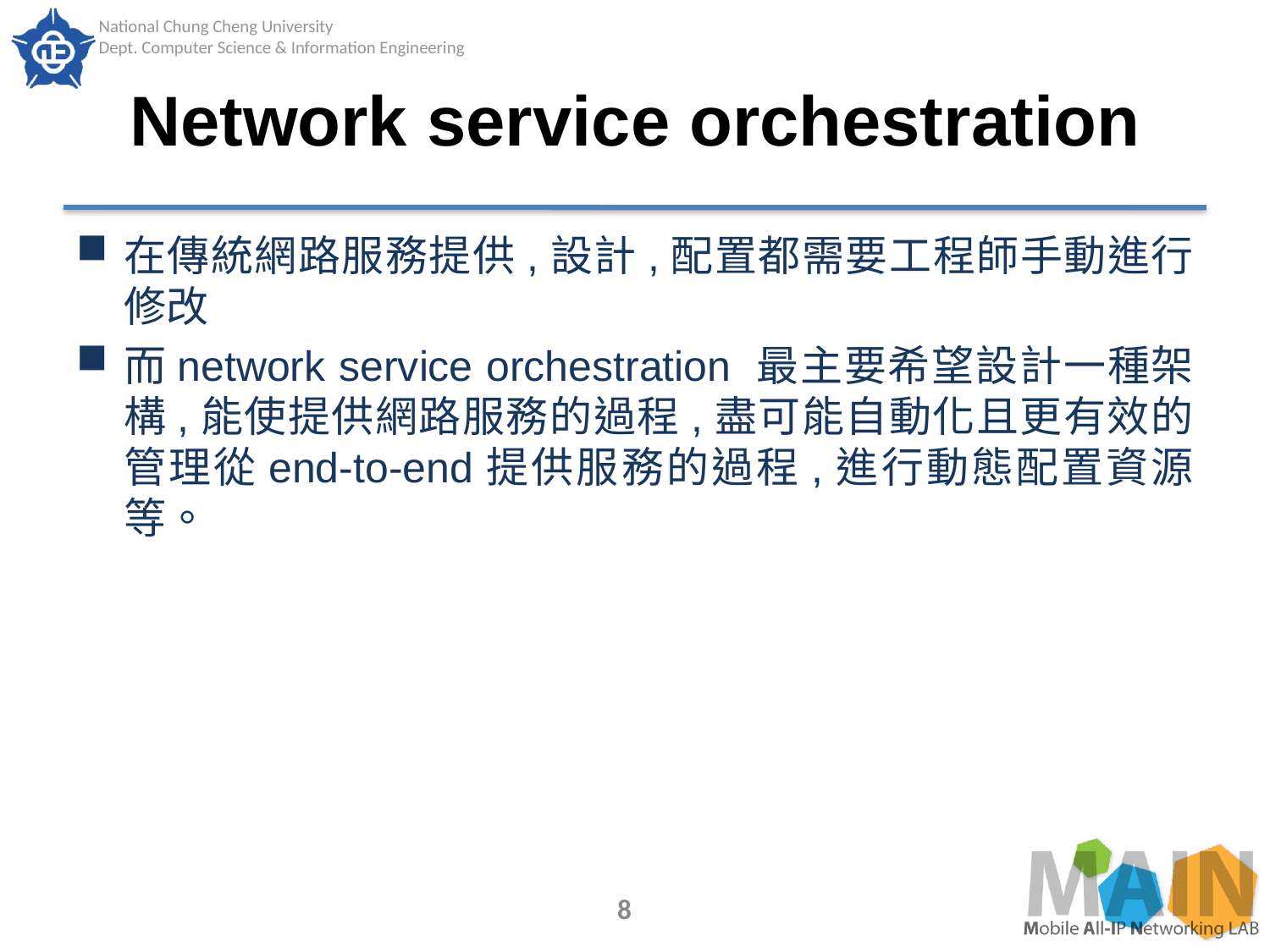

# Network service orchestration
在傳統網路服務提供,設計,配置都需要工程師手動進行修改
而network service orchestration 最主要希望設計一種架構,能使提供網路服務的過程,盡可能自動化且更有效的管理從end-to-end提供服務的過程,進行動態配置資源等。
8